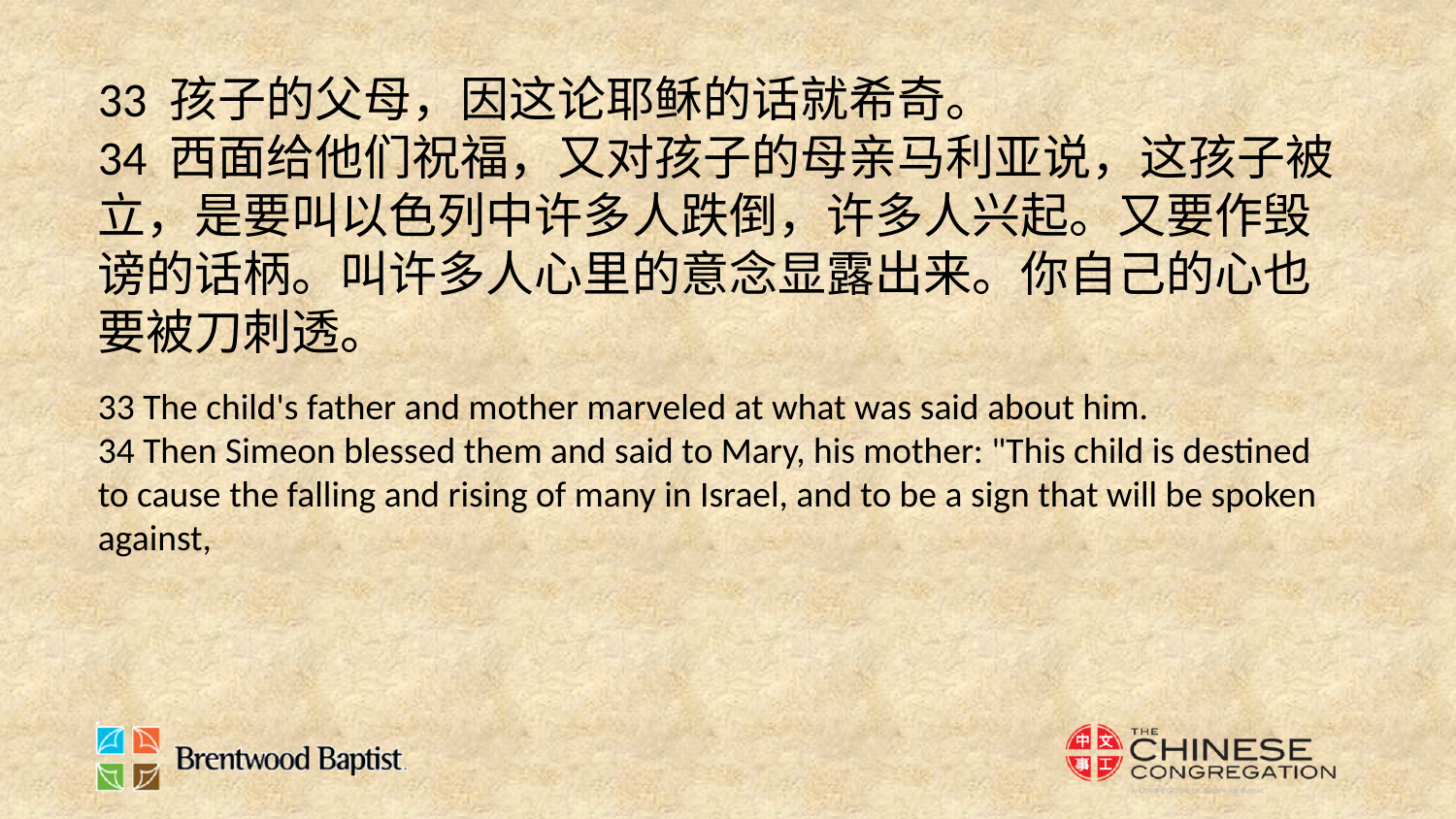

33 孩子的父母，因这论耶稣的话就希奇。
34 西面给他们祝福，又对孩子的母亲马利亚说，这孩子被立，是要叫以色列中许多人跌倒，许多人兴起。又要作毁谤的话柄。叫许多人心里的意念显露出来。你自己的心也要被刀刺透。

33 The child's father and mother marveled at what was said about him.
34 Then Simeon blessed them and said to Mary, his mother: "This child is destined to cause the falling and rising of many in Israel, and to be a sign that will be spoken against,